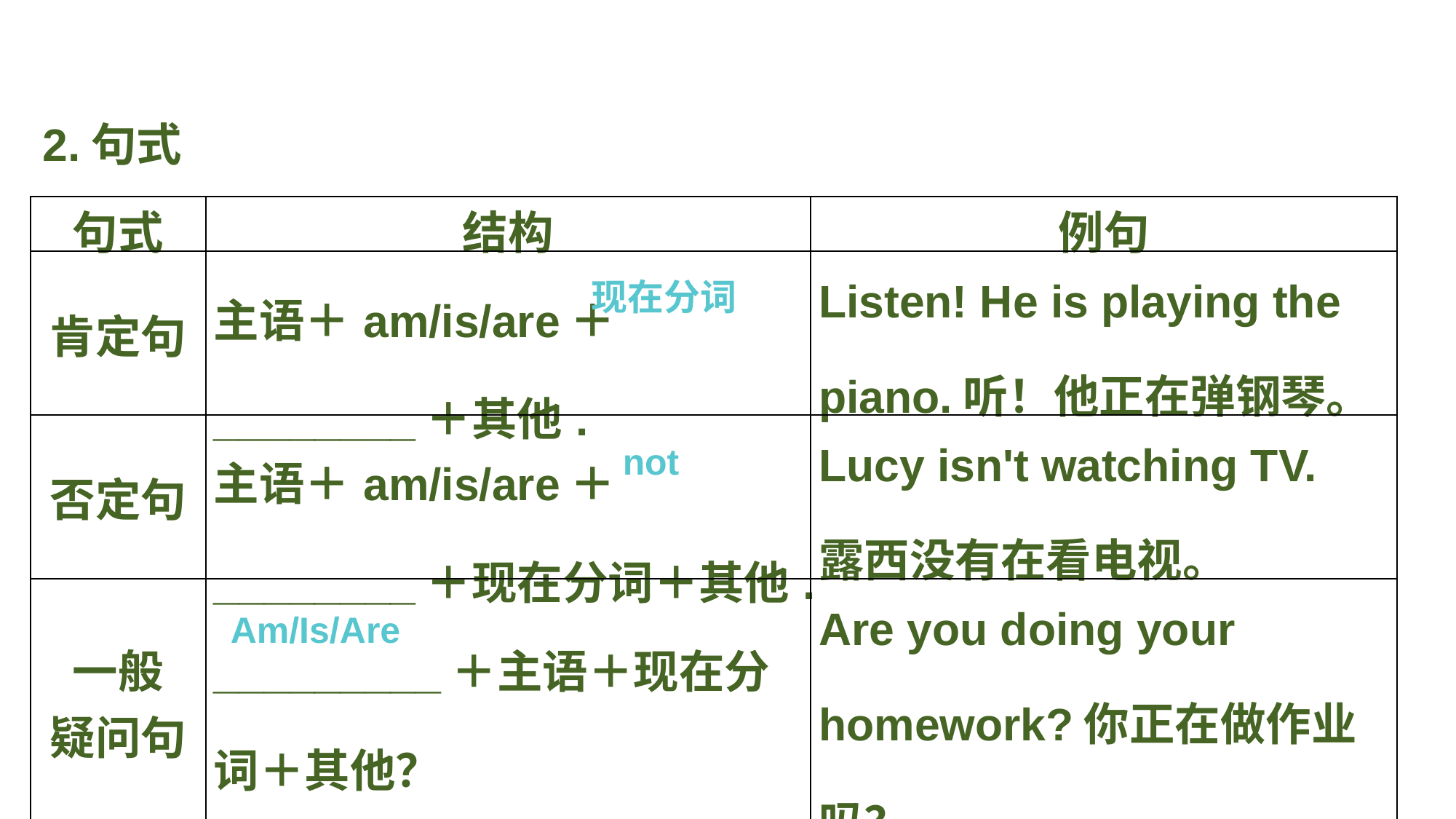

2.句式

| 句式 | 结构 | 例句 |
| --- | --- | --- |
| 肯定句 | 主语＋am/is/are＋\_\_\_\_\_\_\_\_＋其他. | Listen! He is playing the piano.听！他正在弹钢琴。 |
| 否定句 | 主语＋am/is/are＋\_\_\_\_\_\_\_\_＋现在分词＋其他. | Lucy isn't watching TV. 露西没有在看电视。 |
| 一般 疑问句 | \_\_\_\_\_\_\_\_\_＋主语＋现在分词＋其他？ | Are you doing your homework?你正在做作业吗？ |
现在分词
not
Am/Is/Are